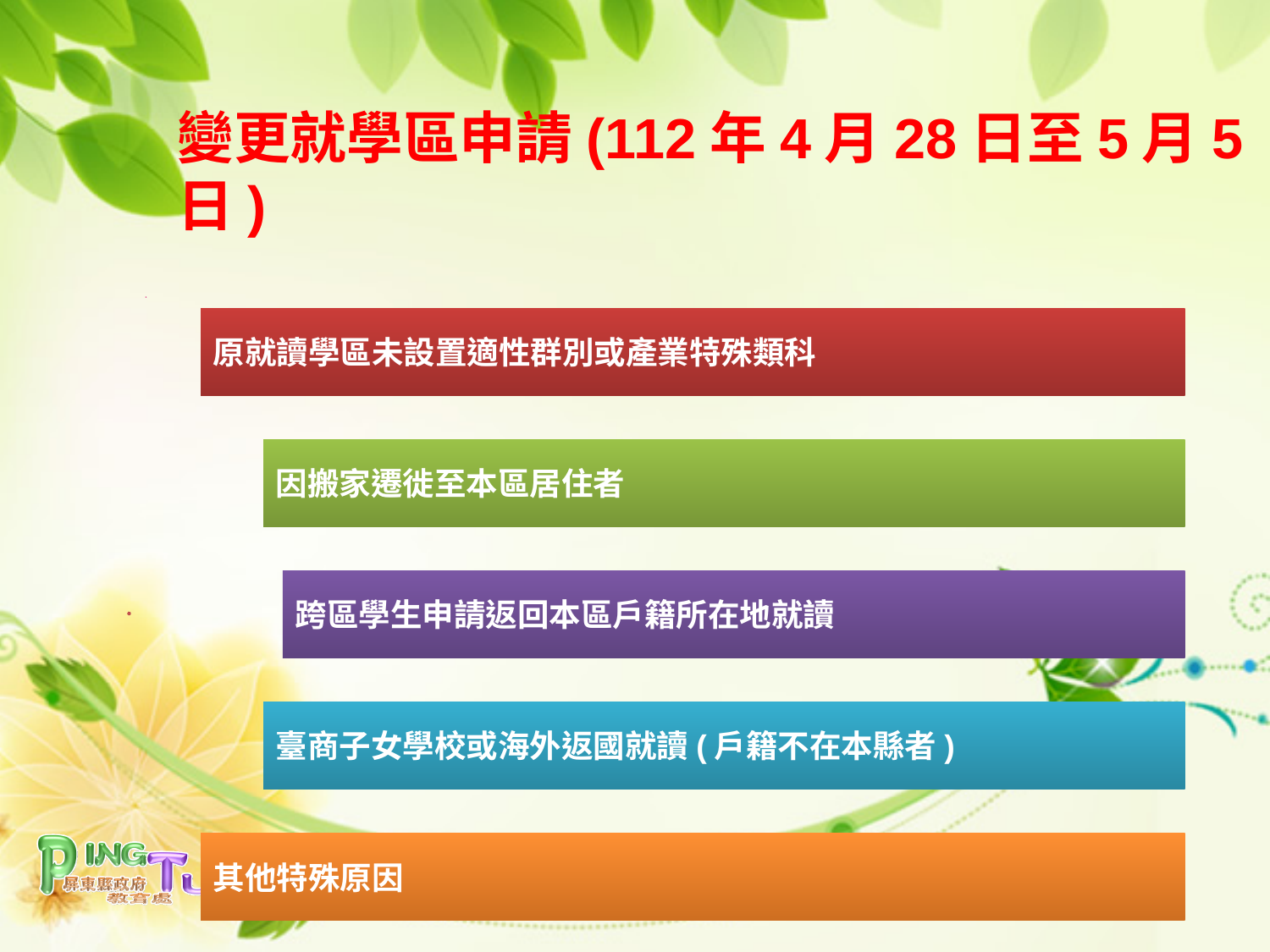

變更就學區申請(112年4月28日至5月5日)
原就讀學區未設置適性群別或產業特殊類科
因搬家遷徙至本區居住者
跨區學生申請返回本區戶籍所在地就讀
臺商子女學校或海外返國就讀(戶籍不在本縣者)
其他特殊原因